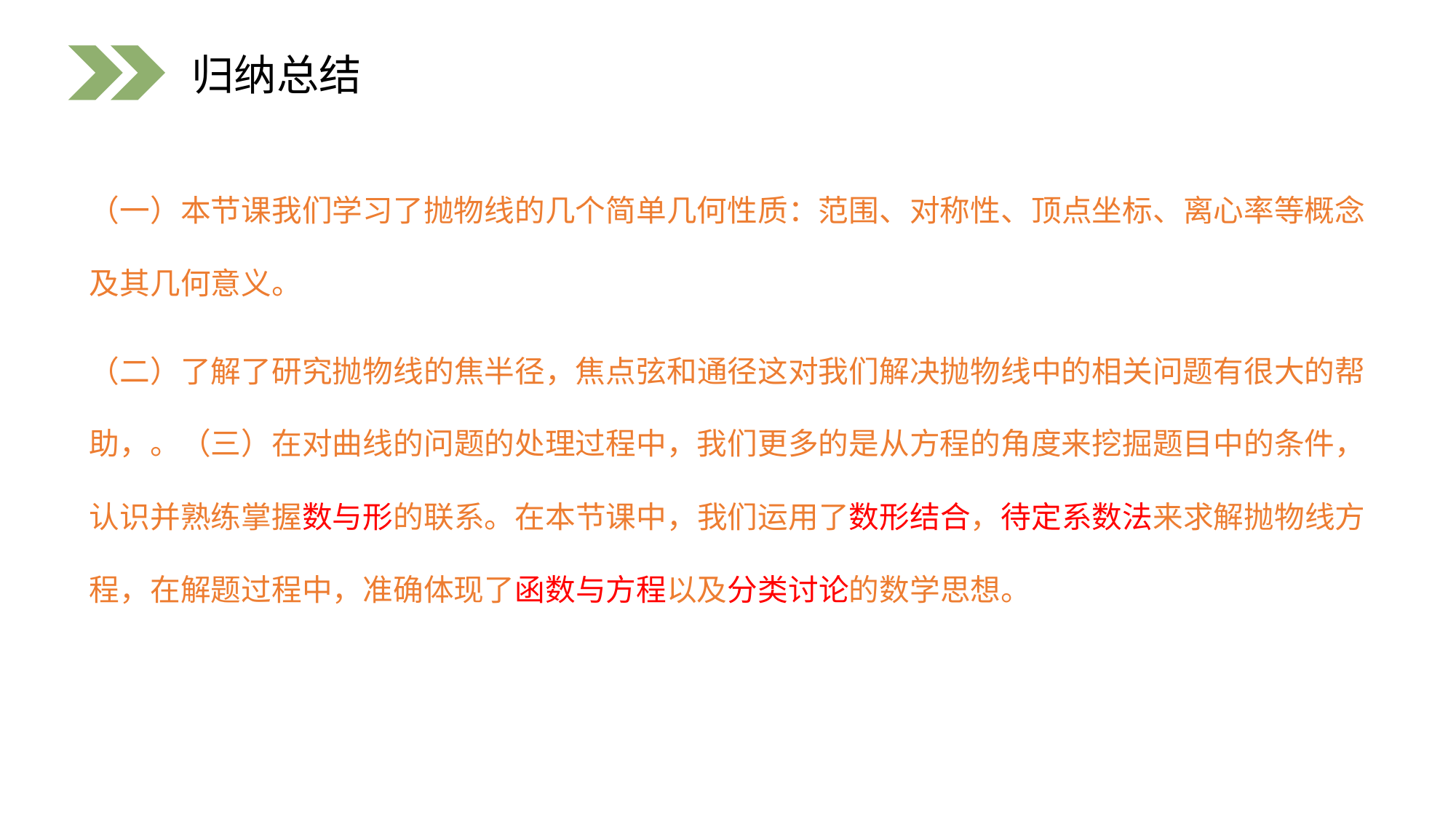

归纳总结
（一）本节课我们学习了抛物线的几个简单几何性质：范围、对称性、顶点坐标、离心率等概念及其几何意义。
（二）了解了研究抛物线的焦半径，焦点弦和通径这对我们解决抛物线中的相关问题有很大的帮助，。（三）在对曲线的问题的处理过程中，我们更多的是从方程的角度来挖掘题目中的条件，认识并熟练掌握数与形的联系。在本节课中，我们运用了数形结合，待定系数法来求解抛物线方程，在解题过程中，准确体现了函数与方程以及分类讨论的数学思想。